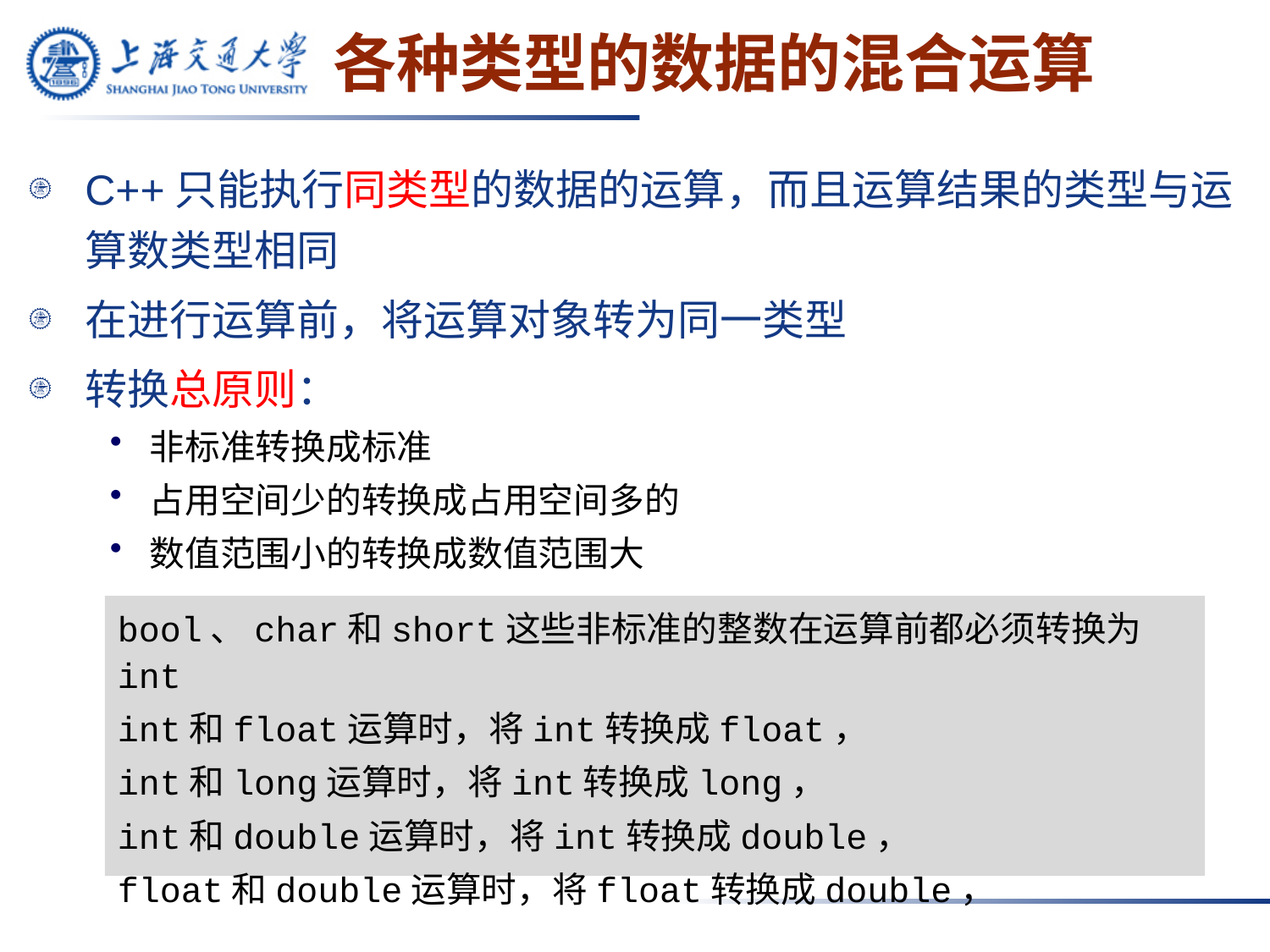

# 各种类型的数据的混合运算
C++只能执行同类型的数据的运算，而且运算结果的类型与运算数类型相同
在进行运算前，将运算对象转为同一类型
转换总原则：
非标准转换成标准
占用空间少的转换成占用空间多的
数值范围小的转换成数值范围大
bool、char和short这些非标准的整数在运算前都必须转换为int
int和float运算时，将int转换成float，
int和long运算时，将int转换成long，
int和double运算时，将int转换成double，
float和double运算时，将float转换成double，